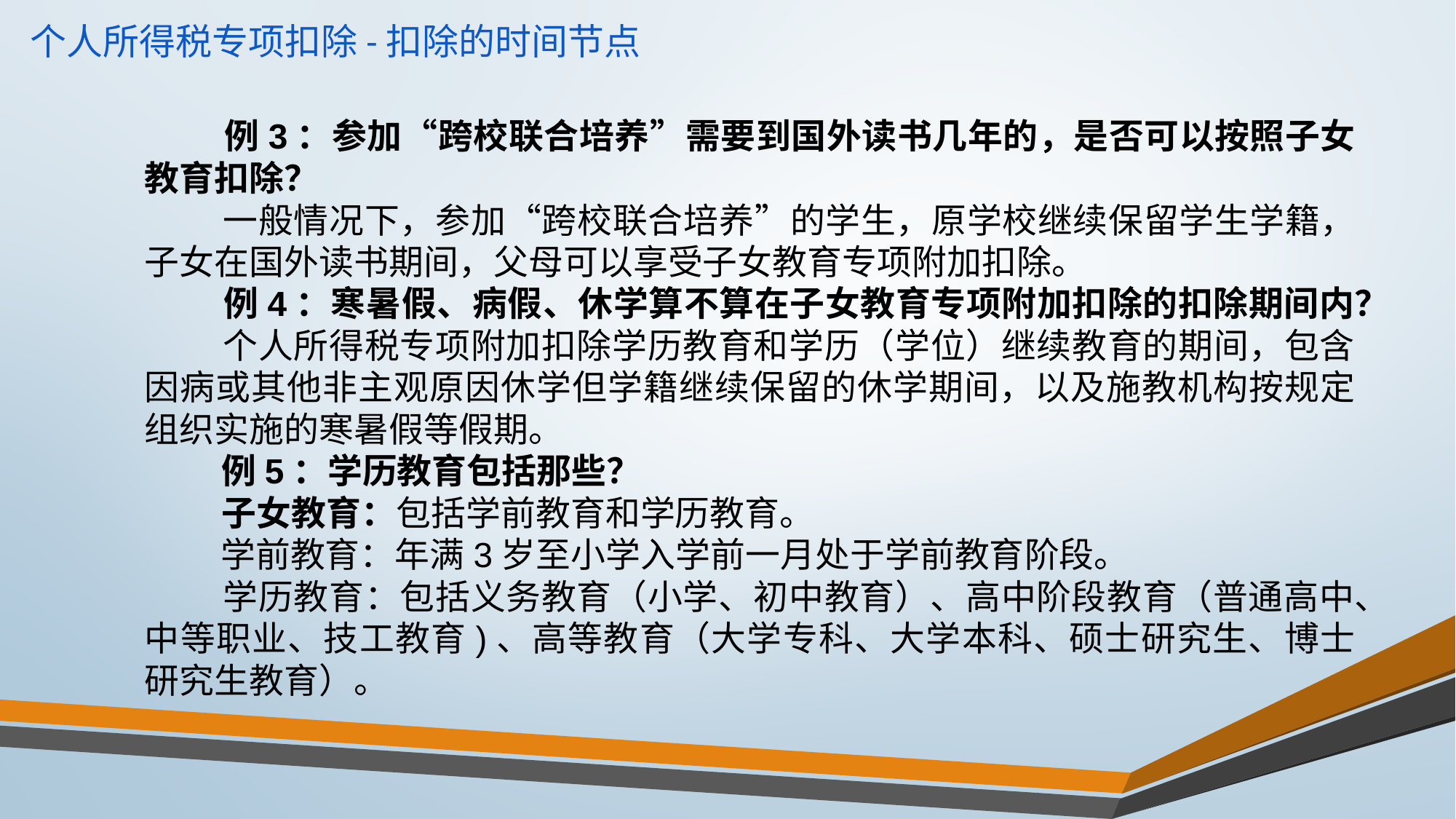

例3：参加“跨校联合培养”需要到国外读书几年的，是否可以按照子女教育扣除？
    一般情况下，参加“跨校联合培养”的学生，原学校继续保留学生学籍，子女在国外读书期间，父母可以享受子女教育专项附加扣除。
    例4：寒暑假、病假、休学算不算在子女教育专项附加扣除的扣除期间内？
    个人所得税专项附加扣除学历教育和学历（学位）继续教育的期间，包含因病或其他非主观原因休学但学籍继续保留的休学期间，以及施教机构按规定组织实施的寒暑假等假期。
    例5：学历教育包括那些？
    子女教育：包括学前教育和学历教育。
    学前教育：年满3岁至小学入学前一月处于学前教育阶段。
    学历教育：包括义务教育（小学、初中教育）、高中阶段教育（普通高中、中等职业、技工教育)、高等教育（大学专科、大学本科、硕士研究生、博士研究生教育）。